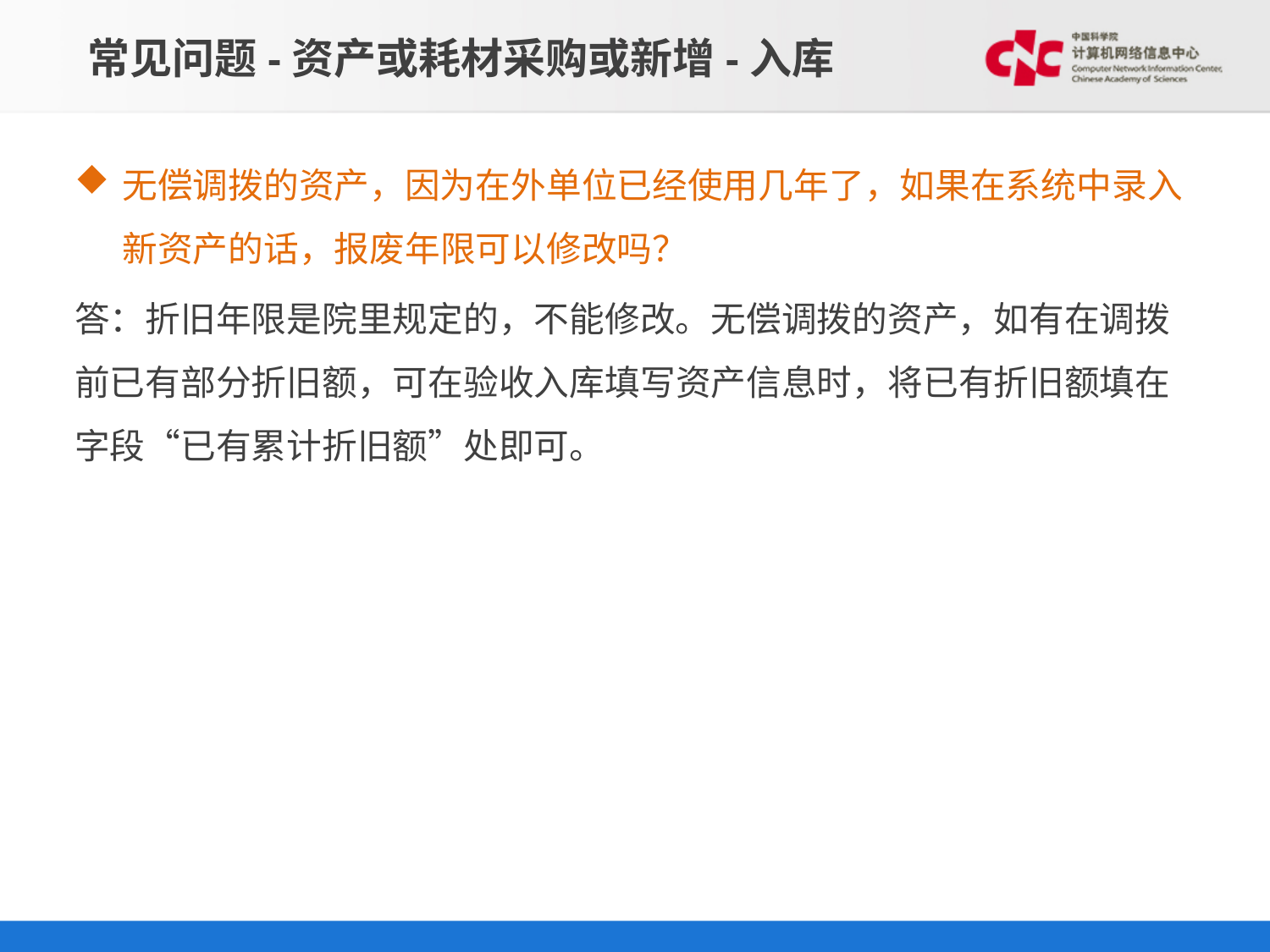

# 常见问题-资产或耗材采购或新增-入库
无偿调拨的资产，因为在外单位已经使用几年了，如果在系统中录入新资产的话，报废年限可以修改吗？
答：折旧年限是院里规定的，不能修改。无偿调拨的资产，如有在调拨前已有部分折旧额，可在验收入库填写资产信息时，将已有折旧额填在字段“已有累计折旧额”处即可。